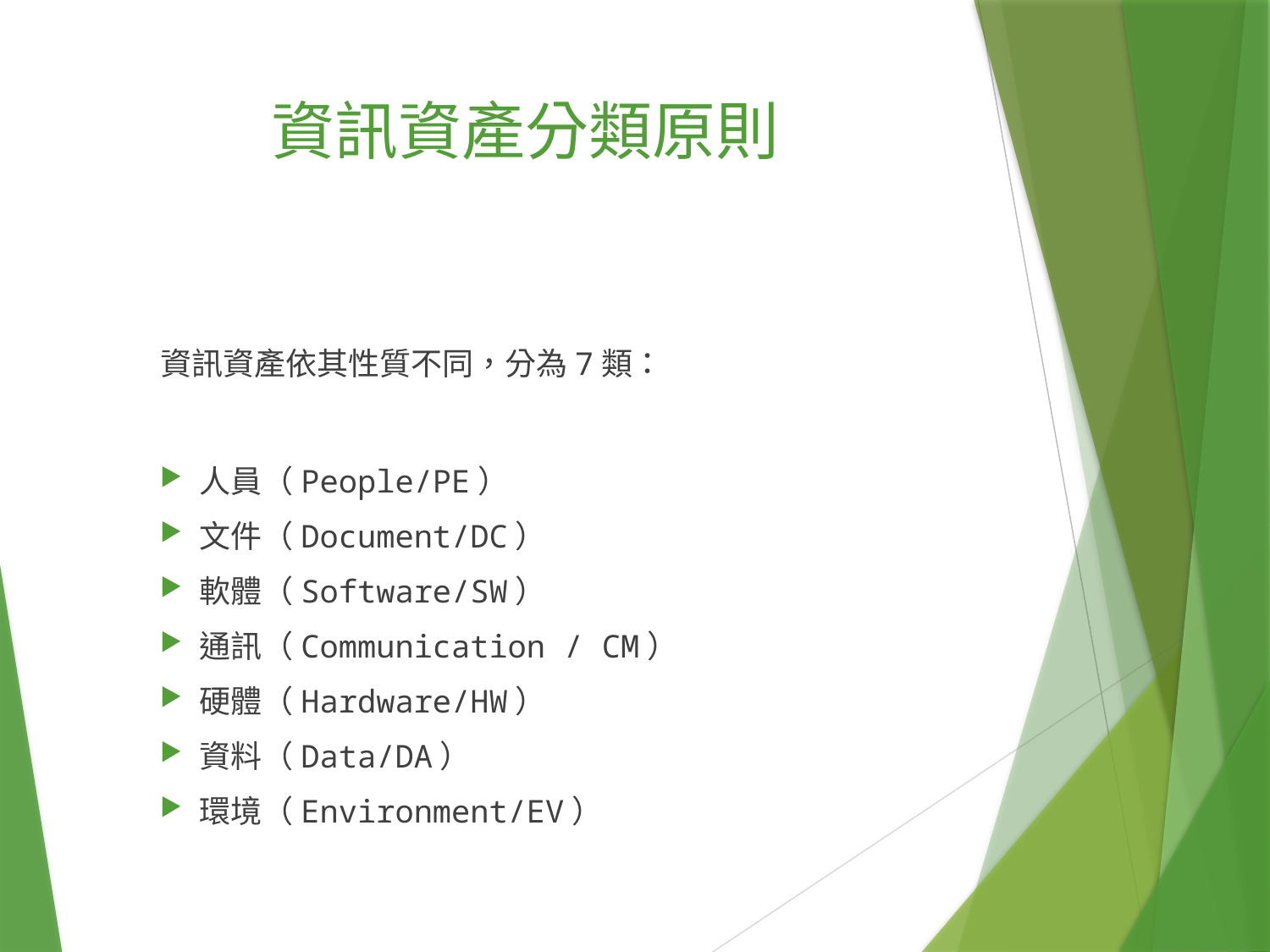

# 資訊資產分類原則
資訊資產依其性質不同，分為7類：

人員（People/PE）
文件（Document/DC）
軟體（Software/SW）
通訊（Communication / CM）
硬體（Hardware/HW）
資料（Data/DA）
環境（Environment/EV）